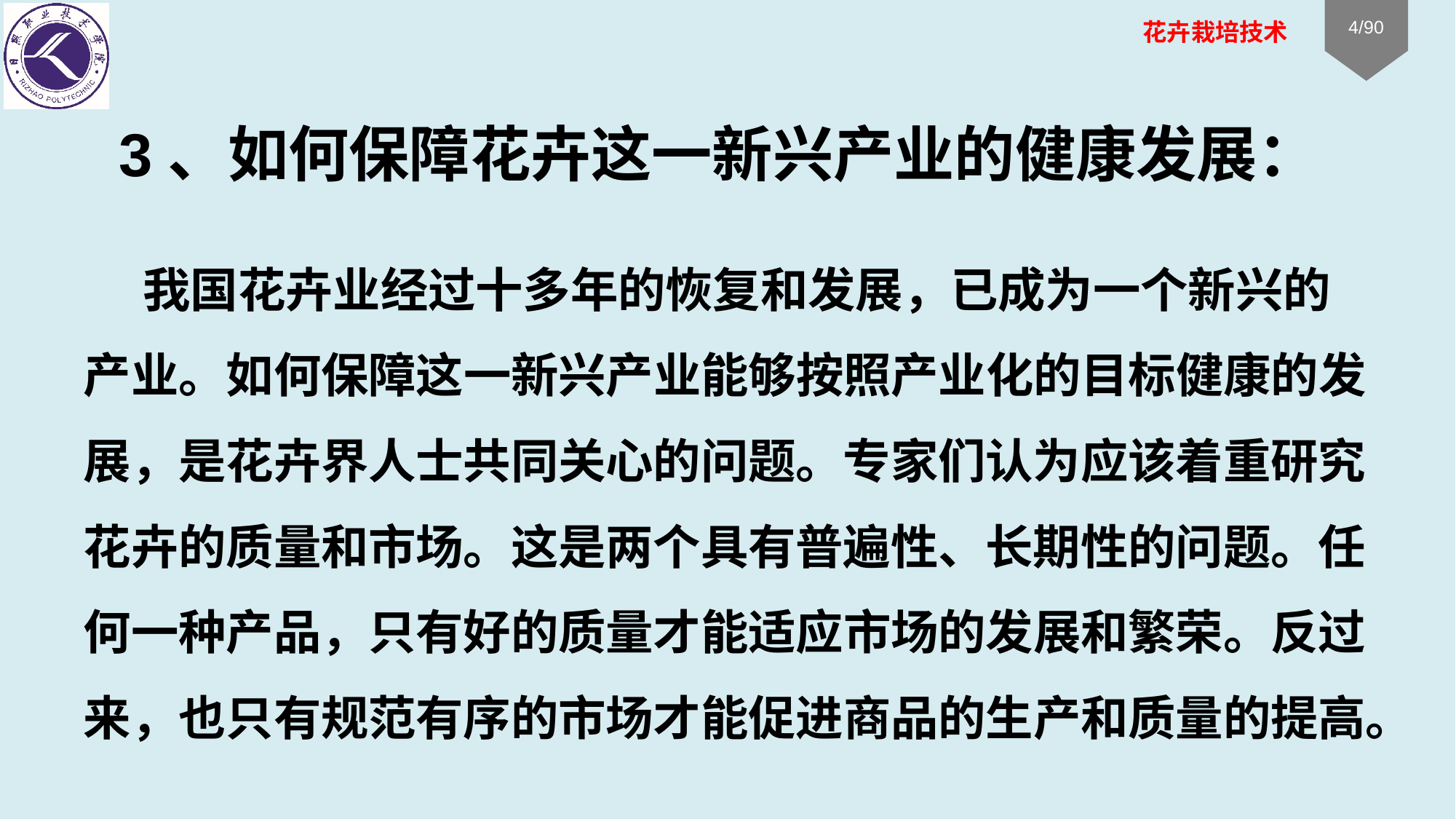

# 3、如何保障花卉这一新兴产业的健康发展：
我国花卉业经过十多年的恢复和发展，已成为一个新兴的产业。如何保障这一新兴产业能够按照产业化的目标健康的发展，是花卉界人士共同关心的问题。专家们认为应该着重研究花卉的质量和市场。这是两个具有普遍性、长期性的问题。任何一种产品，只有好的质量才能适应市场的发展和繁荣。反过来，也只有规范有序的市场才能促进商品的生产和质量的提高。